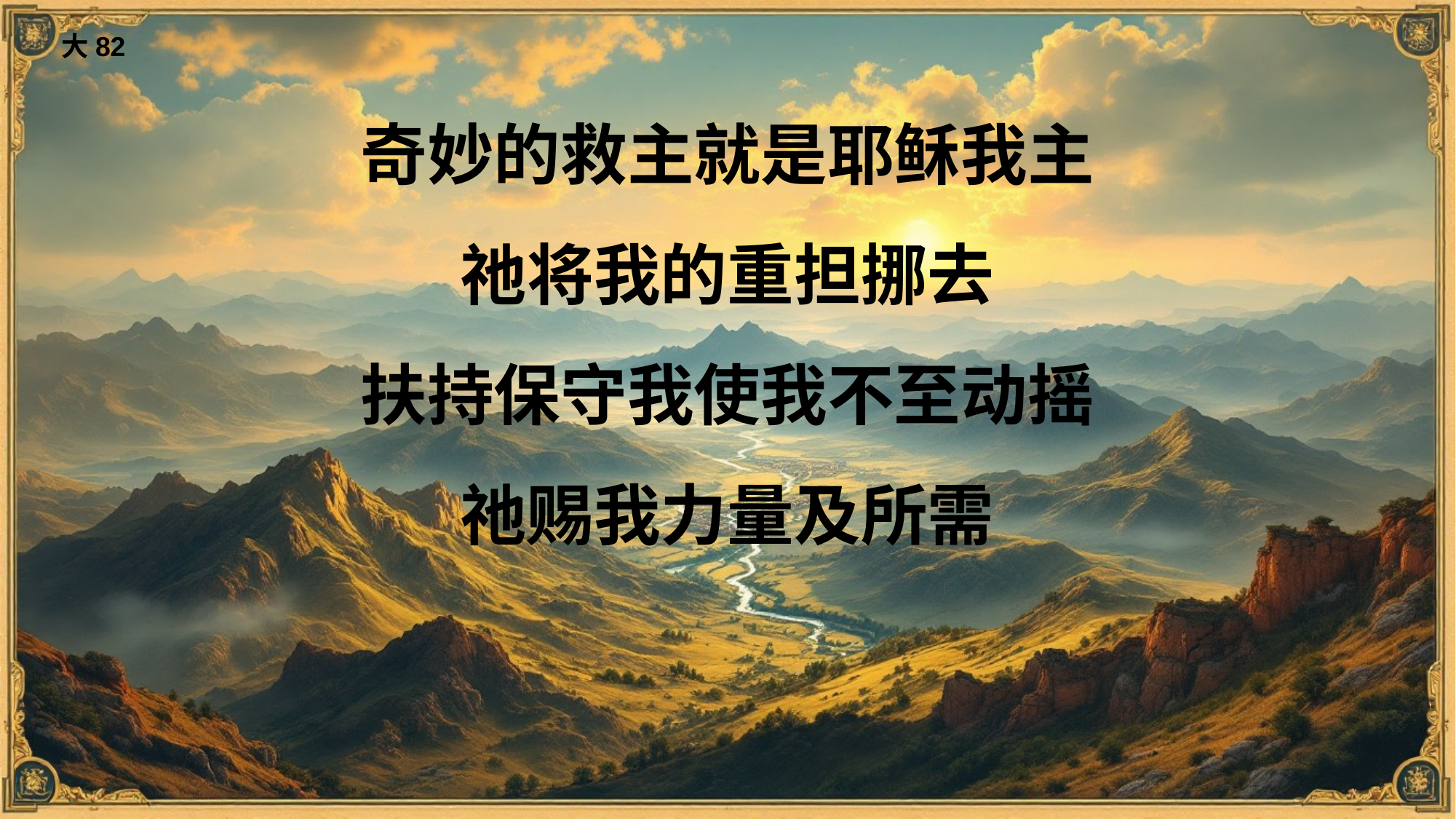

大82
奇妙的救主就是耶稣我主
祂将我的重担挪去
扶持保守我使我不至动摇
祂赐我力量及所需